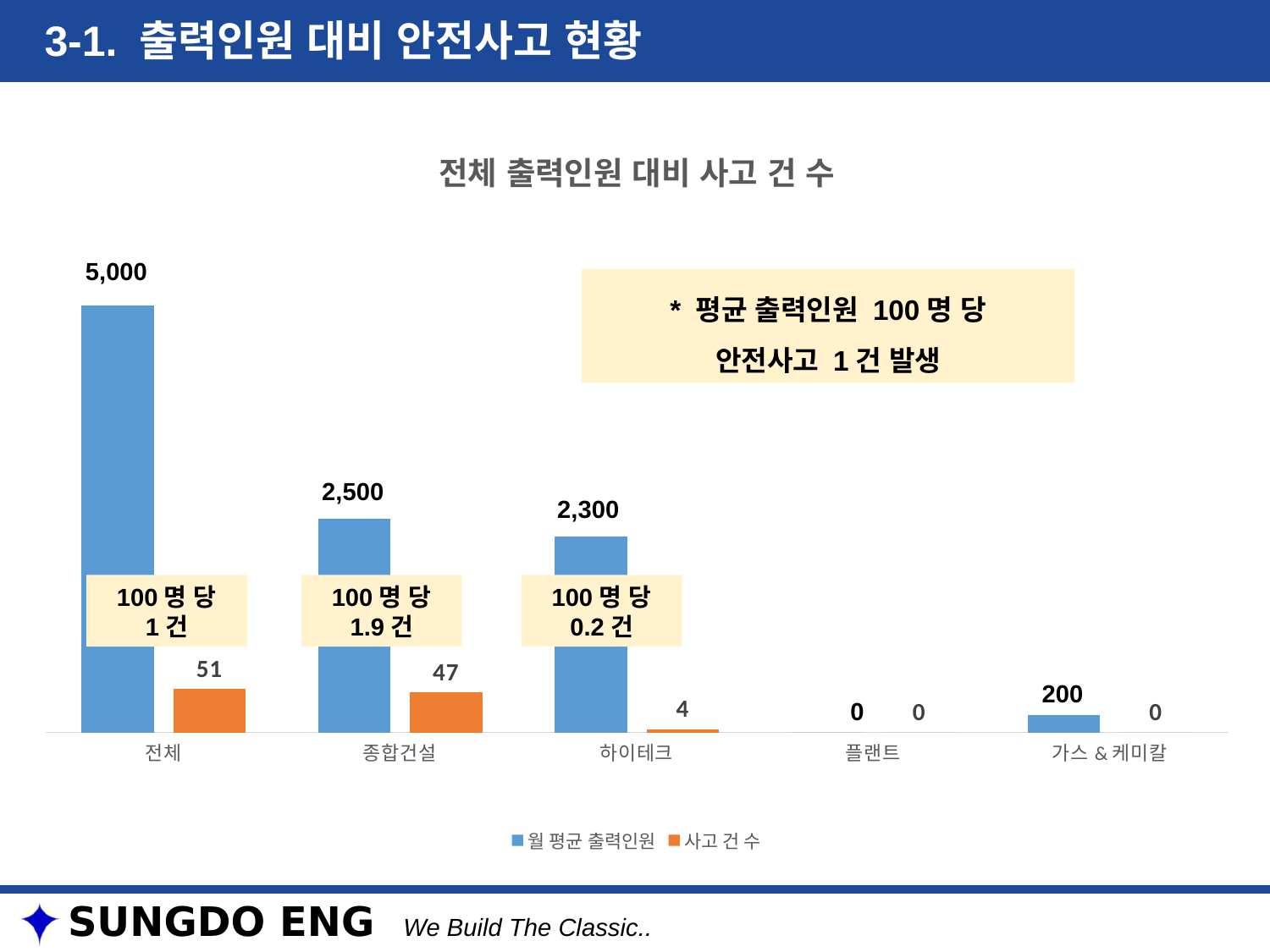

3-1. 출력인원 대비 안전사고 현황

### Chart: 전체 출력인원 대비 사고 건 수

| Category | 월 평균 출력인원 | 사고 건 수 |
|---|---|---|
| 전체 | 500.0 | 51.0 |
| 종합건설 | 250.0 | 47.0 |
| 하이테크 | 230.0 | 4.0 |
| 플랜트 | 0.0 | 0.0 |
| 가스&케미칼 | 20.0 | 0.0 |
5,000
* 평균 출력인원 100명 당
안전사고 1건 발생
2,500
2,300
100명 당
1건
100명 당
1.9건
100명 당
0.2건
200
0